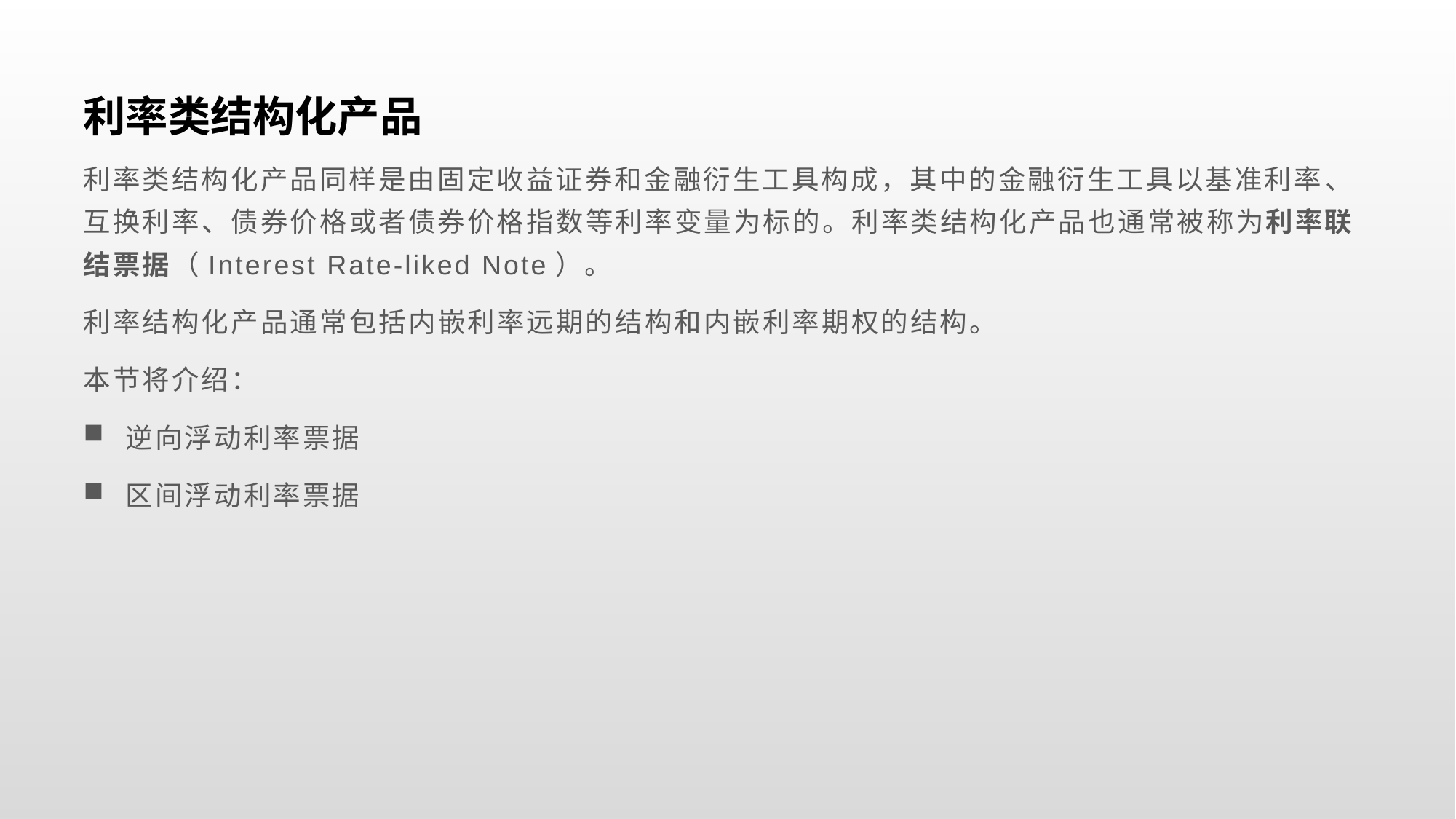

# 利率类结构化产品
利率类结构化产品同样是由固定收益证券和金融衍生工具构成，其中的金融衍生工具以基准利率、互换利率、债券价格或者债券价格指数等利率变量为标的。利率类结构化产品也通常被称为利率联结票据（Interest Rate-liked Note）。
利率结构化产品通常包括内嵌利率远期的结构和内嵌利率期权的结构。
本节将介绍：
 逆向浮动利率票据
 区间浮动利率票据